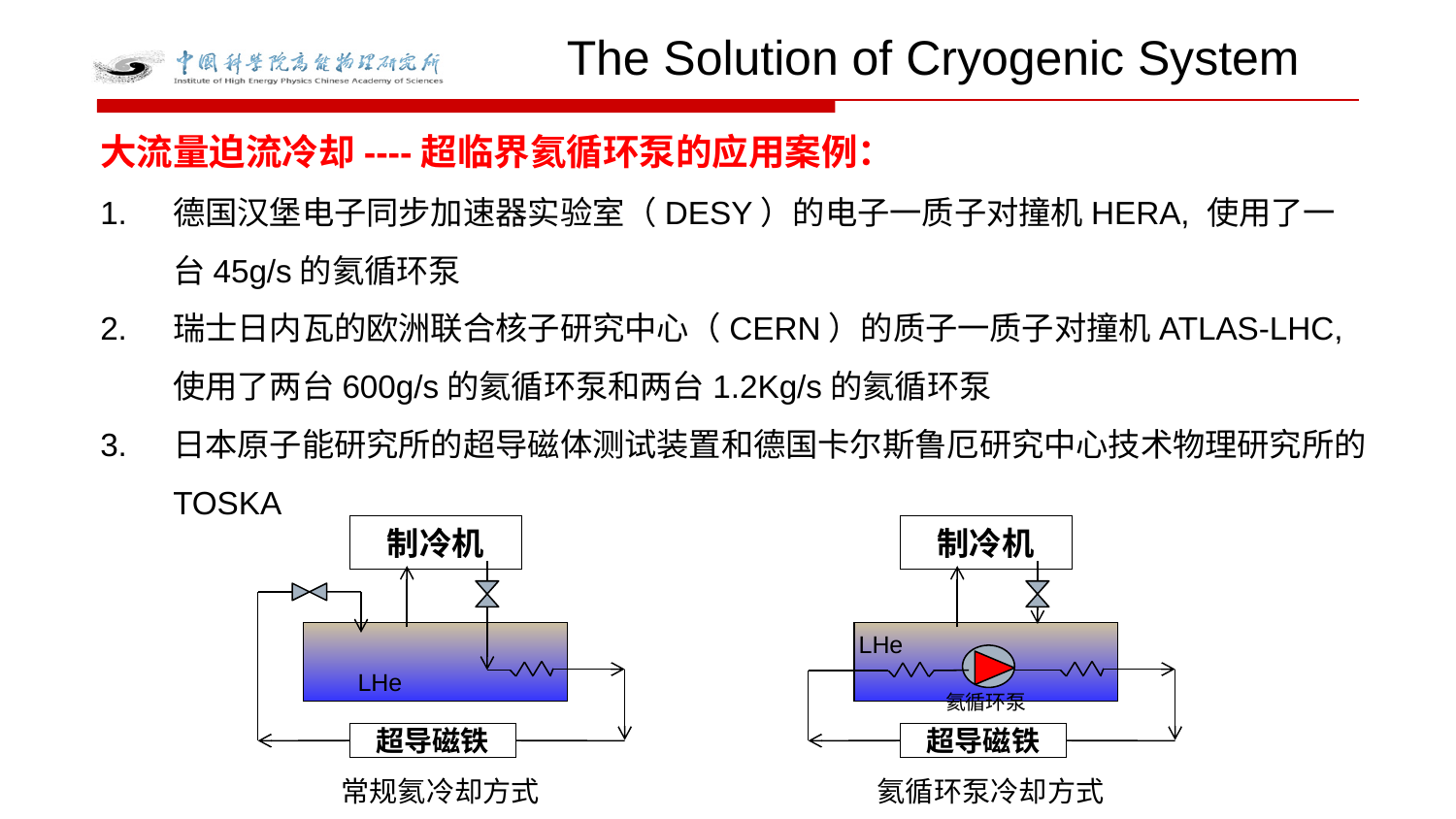

The Solution of Cryogenic System
大流量迫流冷却----超临界氦循环泵的应用案例：
德国汉堡电子同步加速器实验室（DESY）的电子一质子对撞机HERA, 使用了一台45g/s的氦循环泵
瑞士日内瓦的欧洲联合核子研究中心（CERN）的质子一质子对撞机ATLAS-LHC, 使用了两台600g/s的氦循环泵和两台1.2Kg/s的氦循环泵
日本原子能研究所的超导磁体测试装置和德国卡尔斯鲁厄研究中心技术物理研究所的TOSKA
制冷机
制冷机

LHe

LHe
氦循环泵
超导磁铁
超导磁铁
常规氦冷却方式
氦循环泵冷却方式